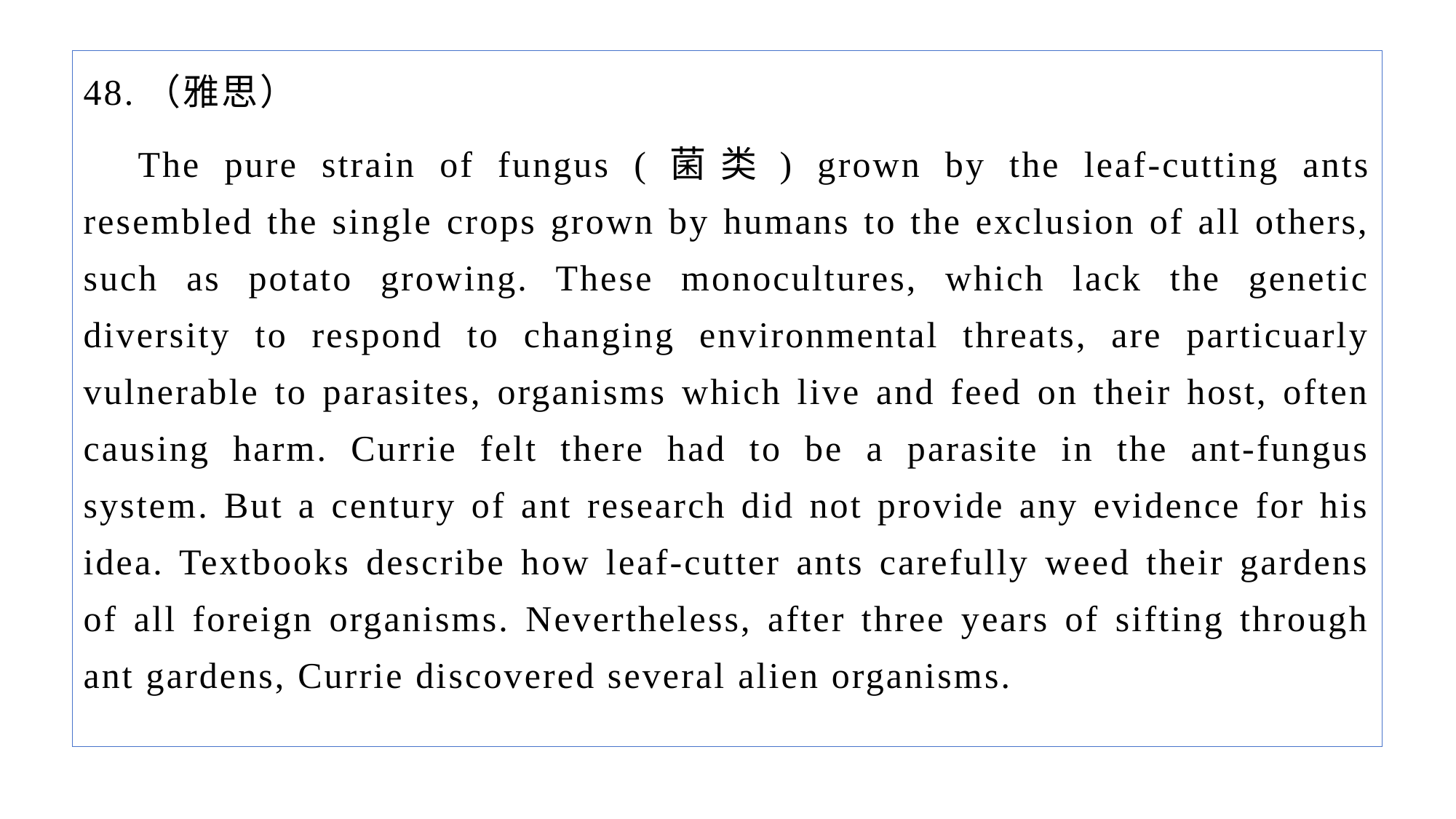

48.（雅思）
The pure strain of fungus (菌类) grown by the leaf-cutting ants resembled the single crops grown by humans to the exclusion of all others, such as potato growing. These monocultures, which lack the genetic diversity to respond to changing environmental threats, are particuarly vulnerable to parasites, organisms which live and feed on their host, often causing harm. Currie felt there had to be a parasite in the ant-fungus system. But a century of ant research did not provide any evidence for his idea. Textbooks describe how leaf-cutter ants carefully weed their gardens of all foreign organisms. Nevertheless, after three years of sifting through ant gardens, Currie discovered several alien organisms.